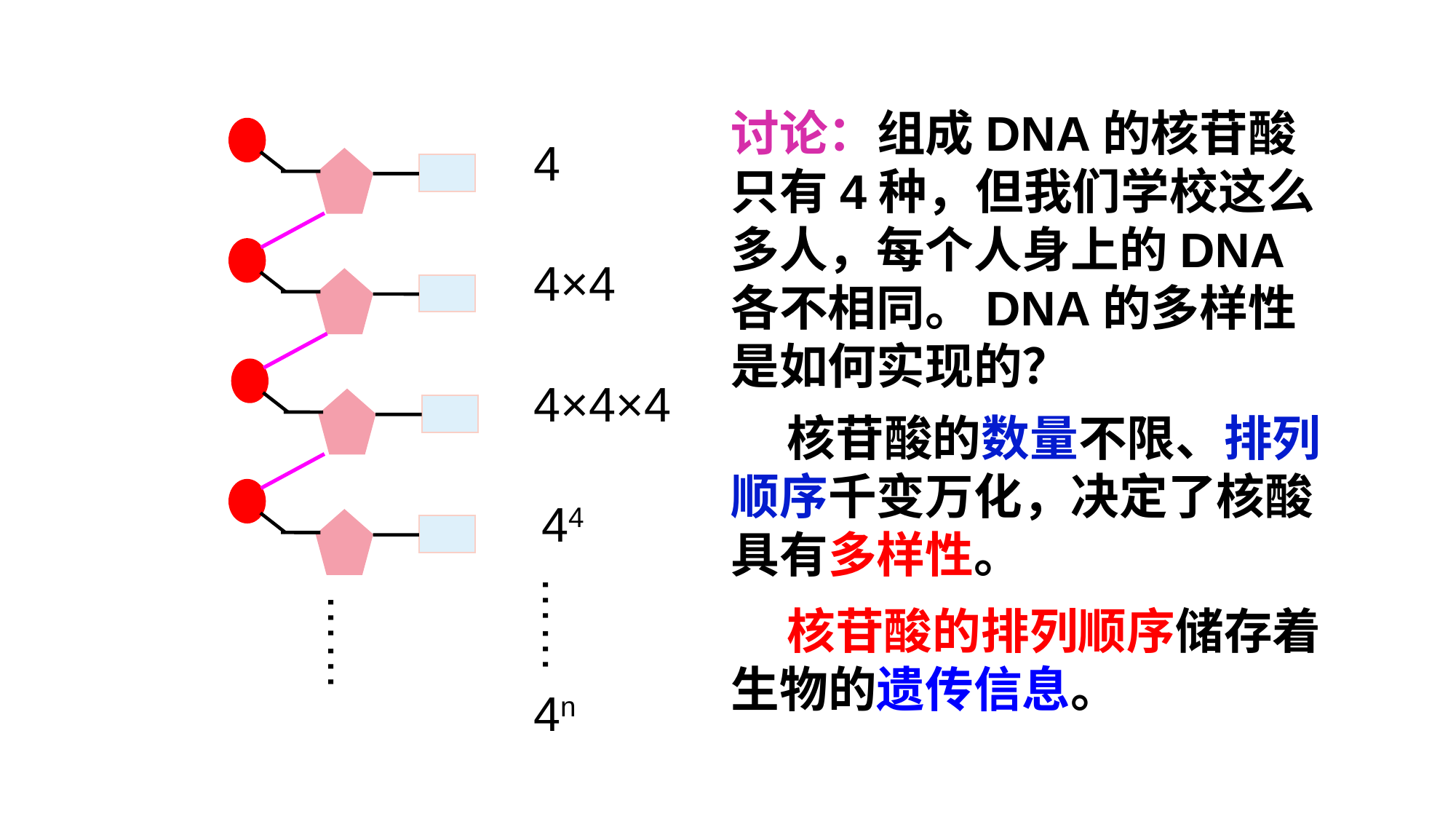

讨论：组成DNA的核苷酸只有4种，但我们学校这么多人，每个人身上的DNA各不相同。DNA的多样性是如何实现的？

4

4×4

4×4×4
    核苷酸的数量不限、排列顺序千变万化，决定了核酸具有多样性。

44
……
……
    核苷酸的排列顺序储存着生物的遗传信息。
4n